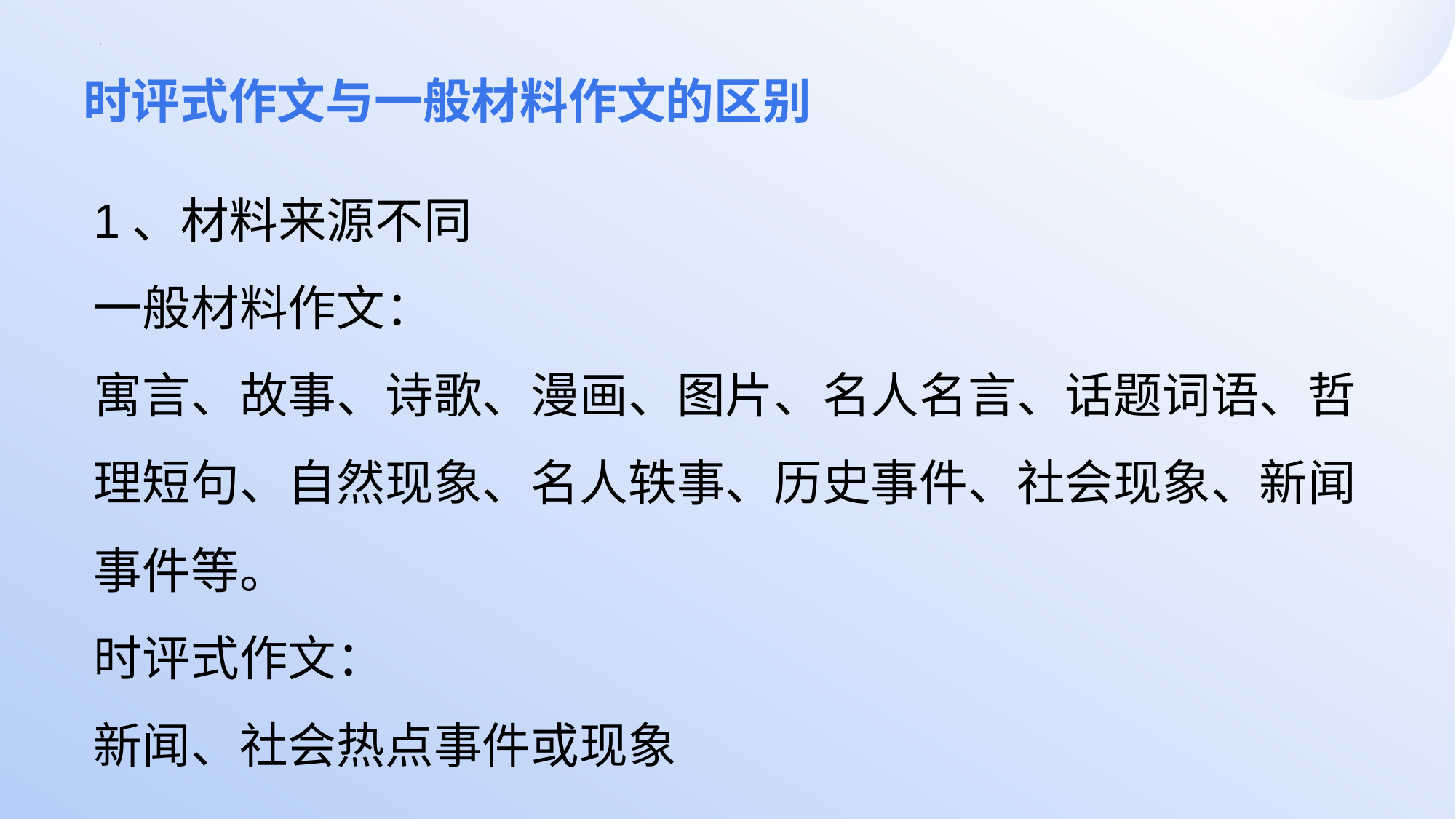

# 时评式作文与一般材料作文的区别
1、材料来源不同
一般材料作文：
寓言、故事、诗歌、漫画、图片、名人名言、话题词语、哲理短句、自然现象、名人轶事、历史事件、社会现象、新闻事件等。
时评式作文：
新闻、社会热点事件或现象